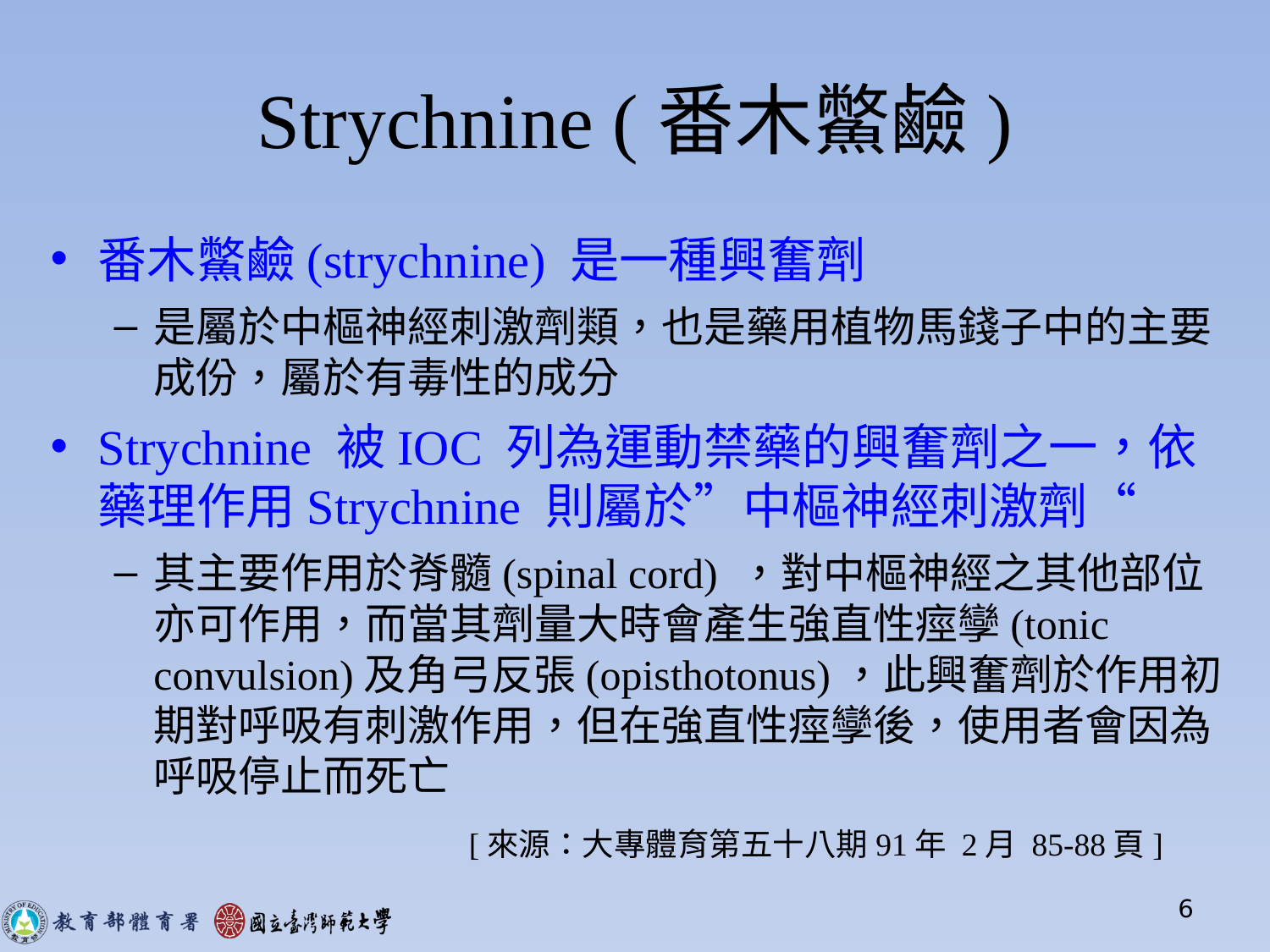

# Strychnine (番木鱉鹼)
番木鱉鹼(strychnine) 是一種興奮劑
是屬於中樞神經刺激劑類，也是藥用植物馬錢子中的主要成份，屬於有毒性的成分
Strychnine 被IOC 列為運動禁藥的興奮劑之一，依藥理作用Strychnine 則屬於”中樞神經刺激劑“
其主要作用於脊髓(spinal cord) ，對中樞神經之其他部位亦可作用，而當其劑量大時會產生強直性痙孿(tonic convulsion)及角弓反張(opisthotonus)，此興奮劑於作用初期對呼吸有刺激作用，但在強直性痙孿後，使用者會因為呼吸停止而死亡

[來源：大專體育第五十八期91年 2月 85-88頁]
6